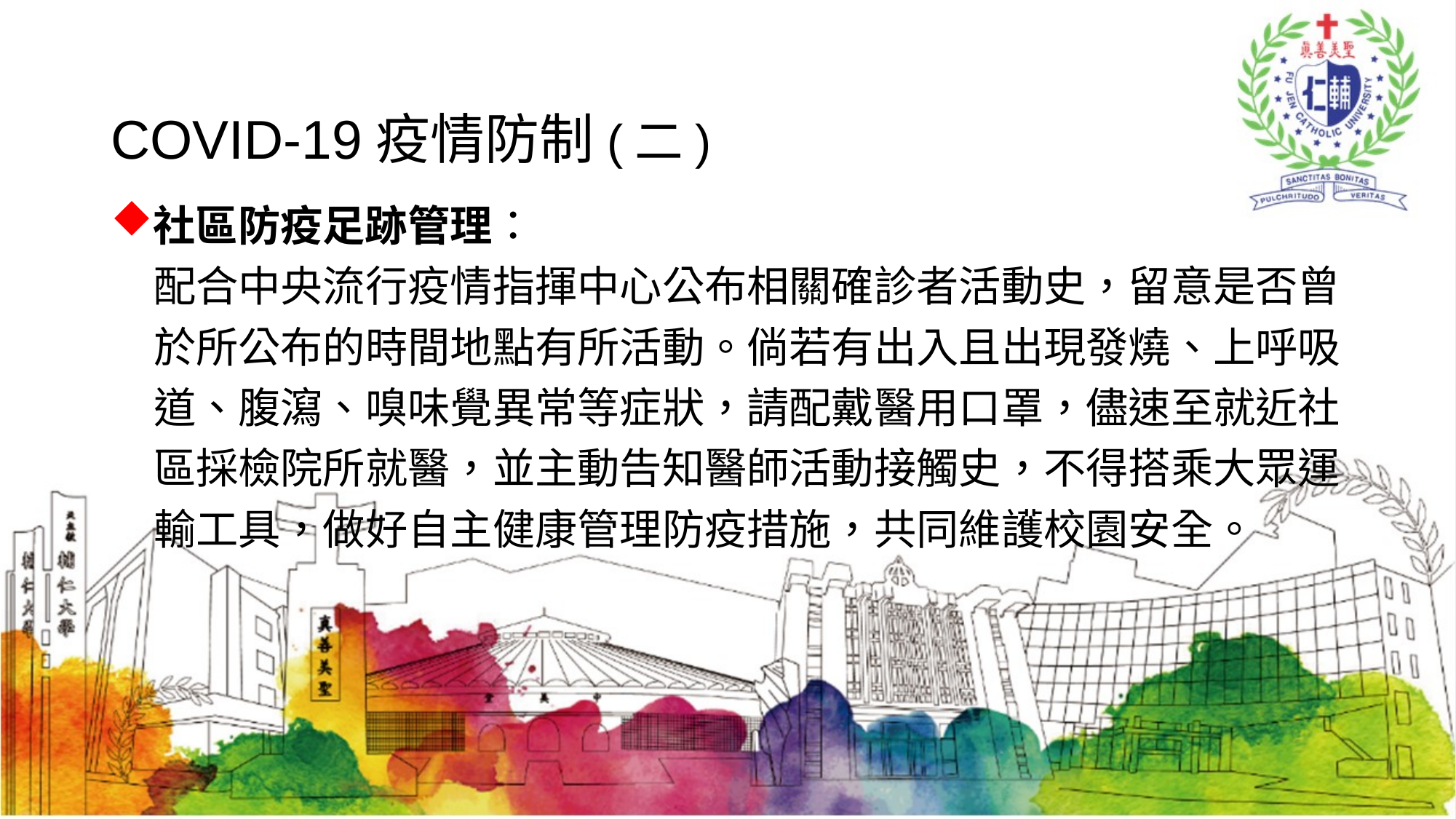

COVID-19疫情防制(二)
社區防疫足跡管理：
配合中央流行疫情指揮中心公布相關確診者活動史，留意是否曾於所公布的時間地點有所活動。倘若有出入且出現發燒、上呼吸道、腹瀉、嗅味覺異常等症狀，請配戴醫用口罩，儘速至就近社區採檢院所就醫，並主動告知醫師活動接觸史，不得搭乘大眾運輸工具，做好自主健康管理防疫措施，共同維護校園安全。